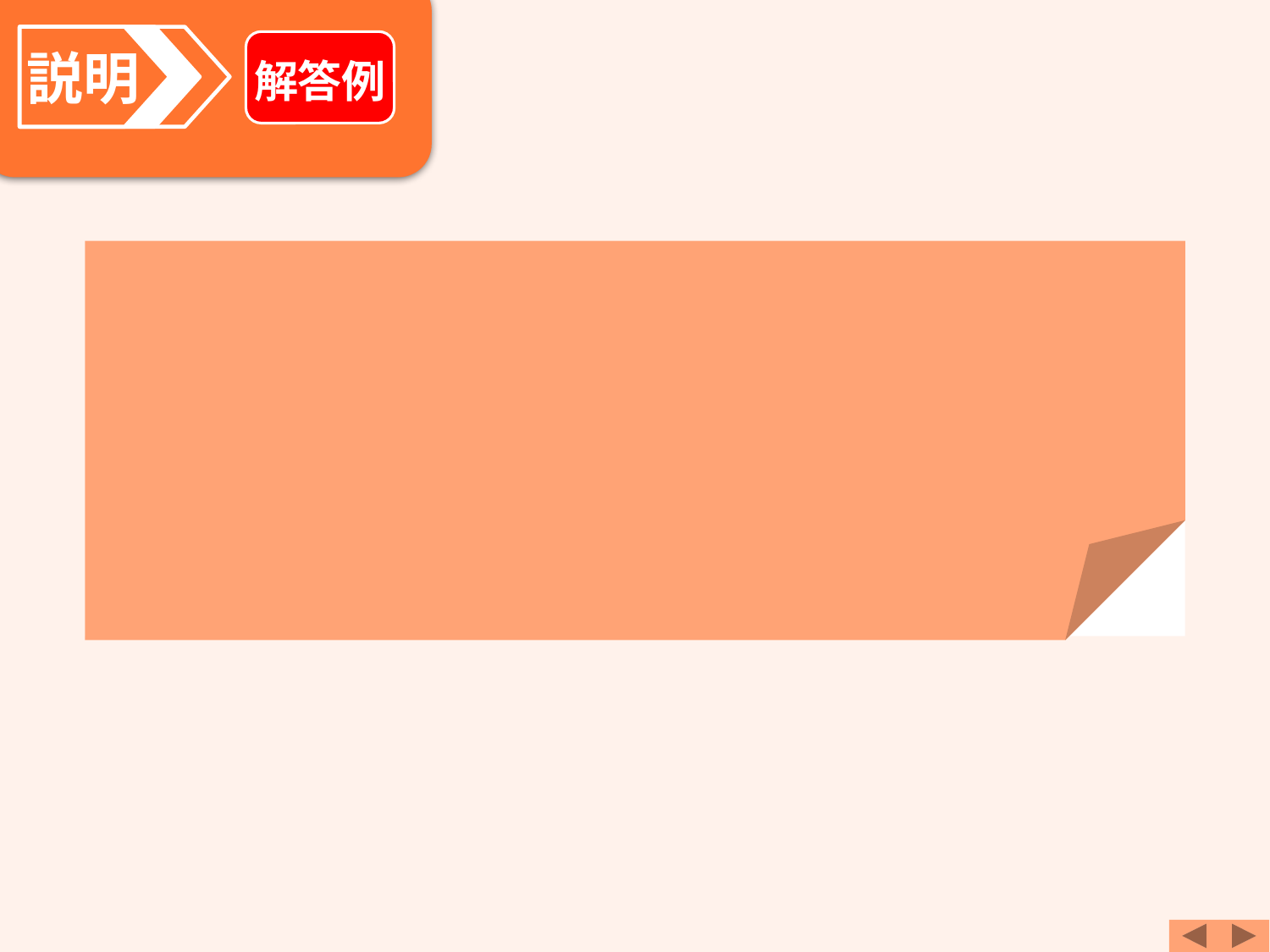

説明
解答例

　第一次世界大戦で女性の社会進出が進み，戦前から女性参政権があったニュージーランドに続いて，欧米で男性の普通選挙とともに女性参政権が広がった。大衆が政治に影響力を持つようになり，各国で政党政治に基づく議会制民主主義が発展し，日本へも波及した。